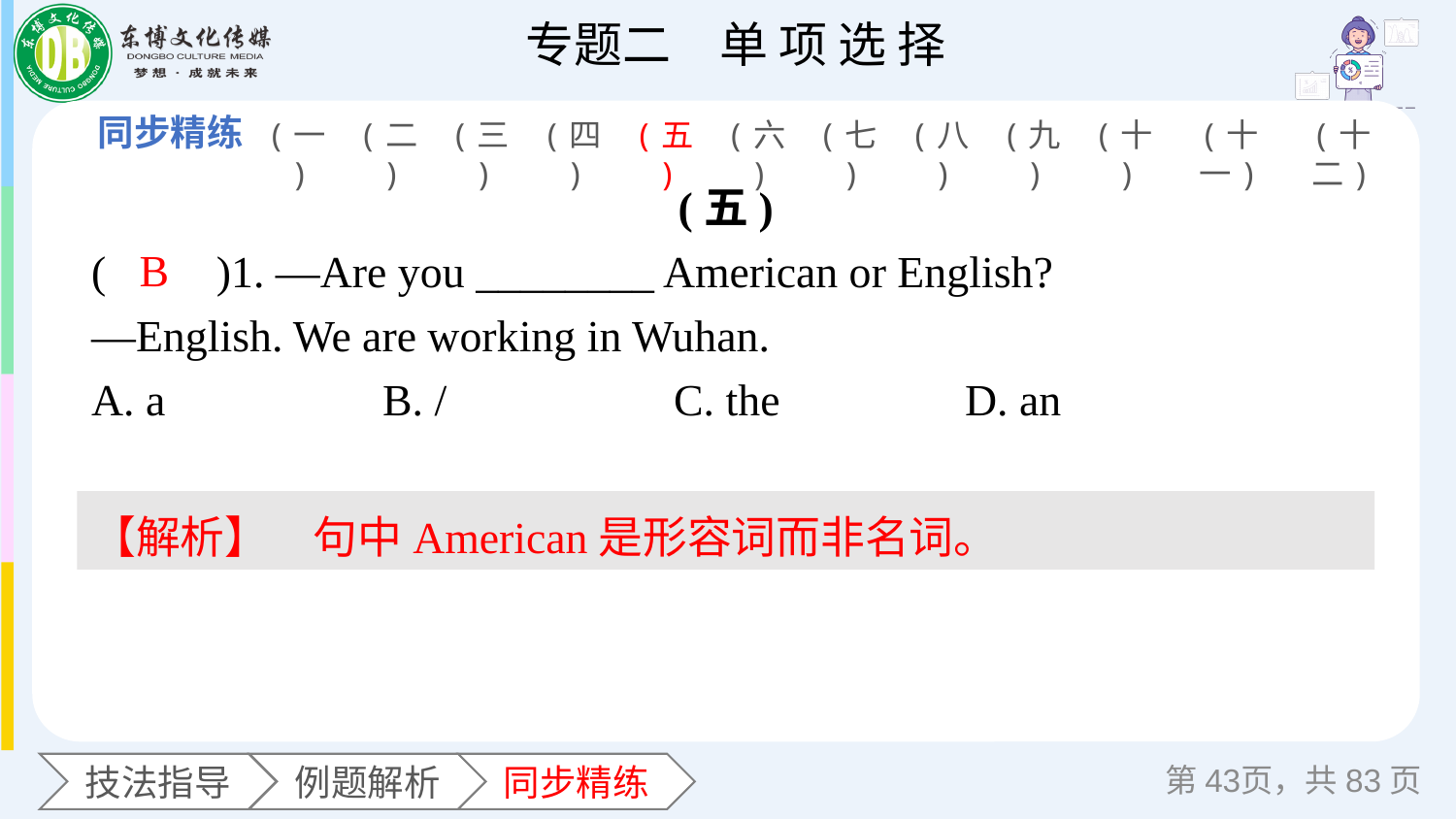

(一)
(二)
(三)
(四)
(五)
(六)
(七)
(八)
(九)
(十)
(十一)
(十二)
(五)
(　　)1. —Are you ________ American or English?
—English. We are working in Wuhan.
A. a    		B. /    		C. the    	D. an
B
【解析】　句中American是形容词而非名词。
第43页，共83页